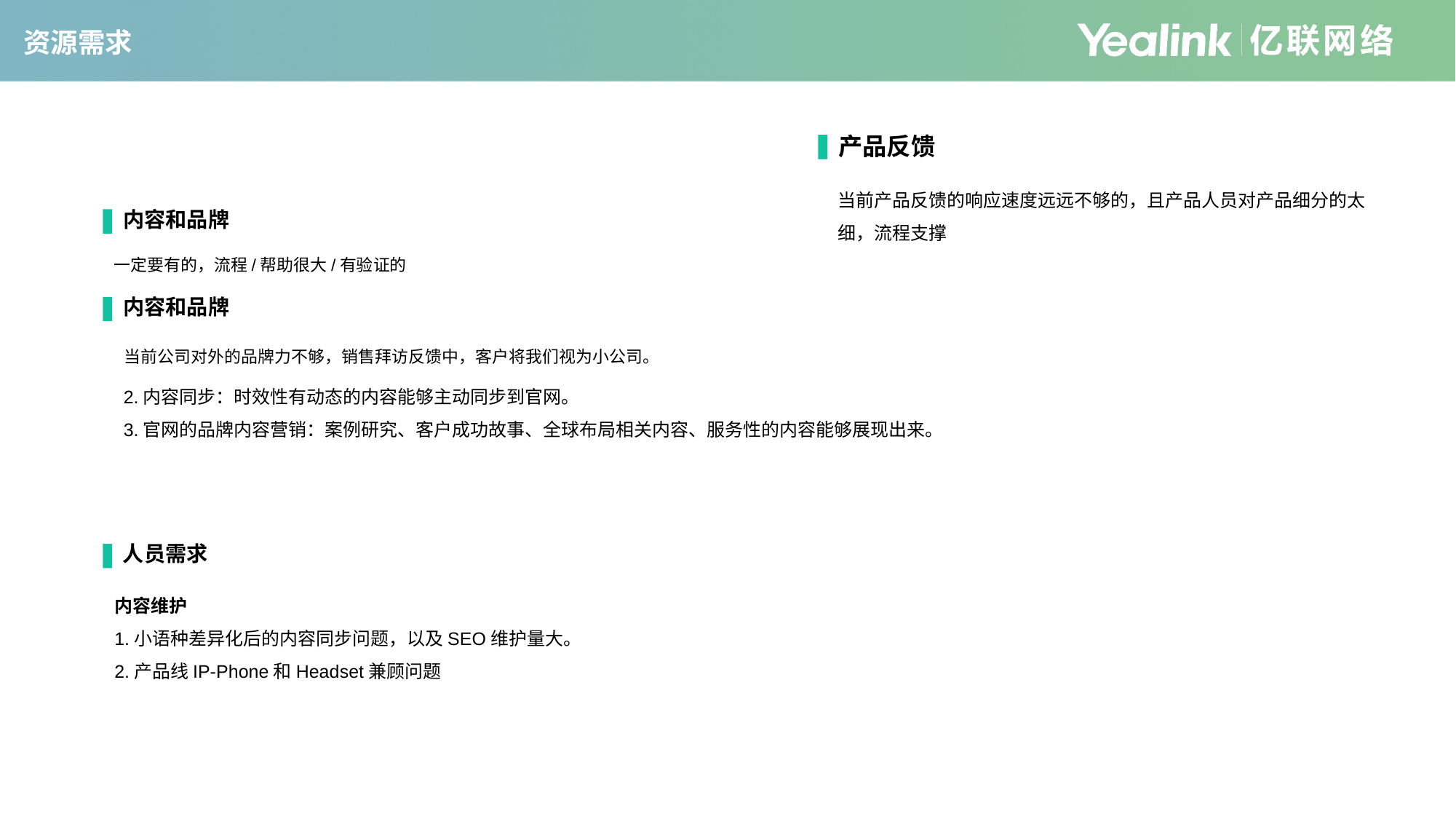

资源需求
产品反馈

当前产品反馈的响应速度远远不够的，且产品人员对产品细分的太细，流程支撑
内容和品牌

一定要有的，流程/帮助很大/有验证的
内容和品牌

当前公司对外的品牌力不够，销售拜访反馈中，客户将我们视为小公司。
2.内容同步：时效性有动态的内容能够主动同步到官网。
3.官网的品牌内容营销：案例研究、客户成功故事、全球布局相关内容、服务性的内容能够展现出来。
人员需求

内容维护
1.小语种差异化后的内容同步问题，以及SEO维护量大。
2.产品线IP-Phone和Headset兼顾问题